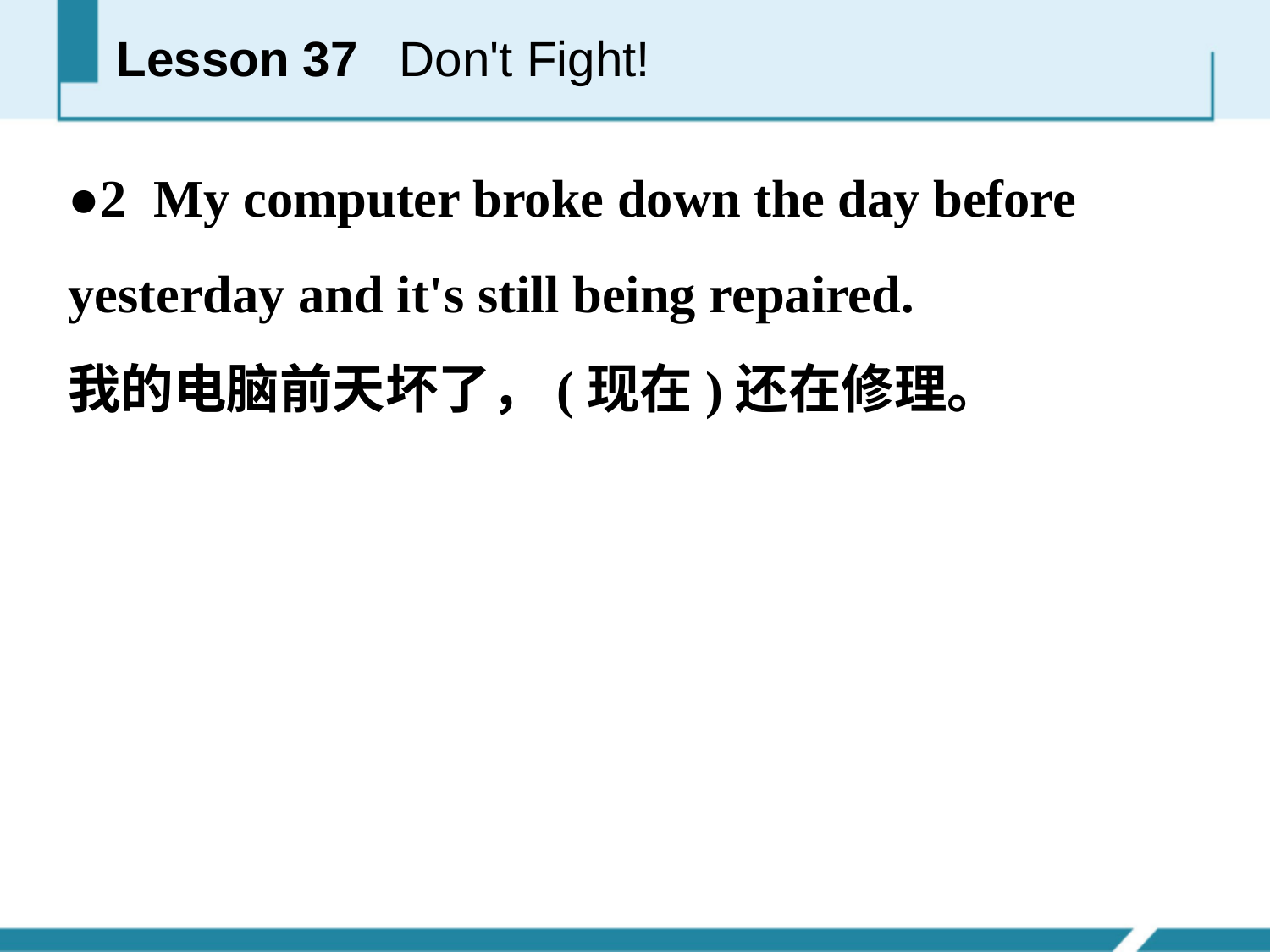

●2  My computer broke down the day before yesterday and it's still being repaired.
我的电脑前天坏了，(现在)还在修理。